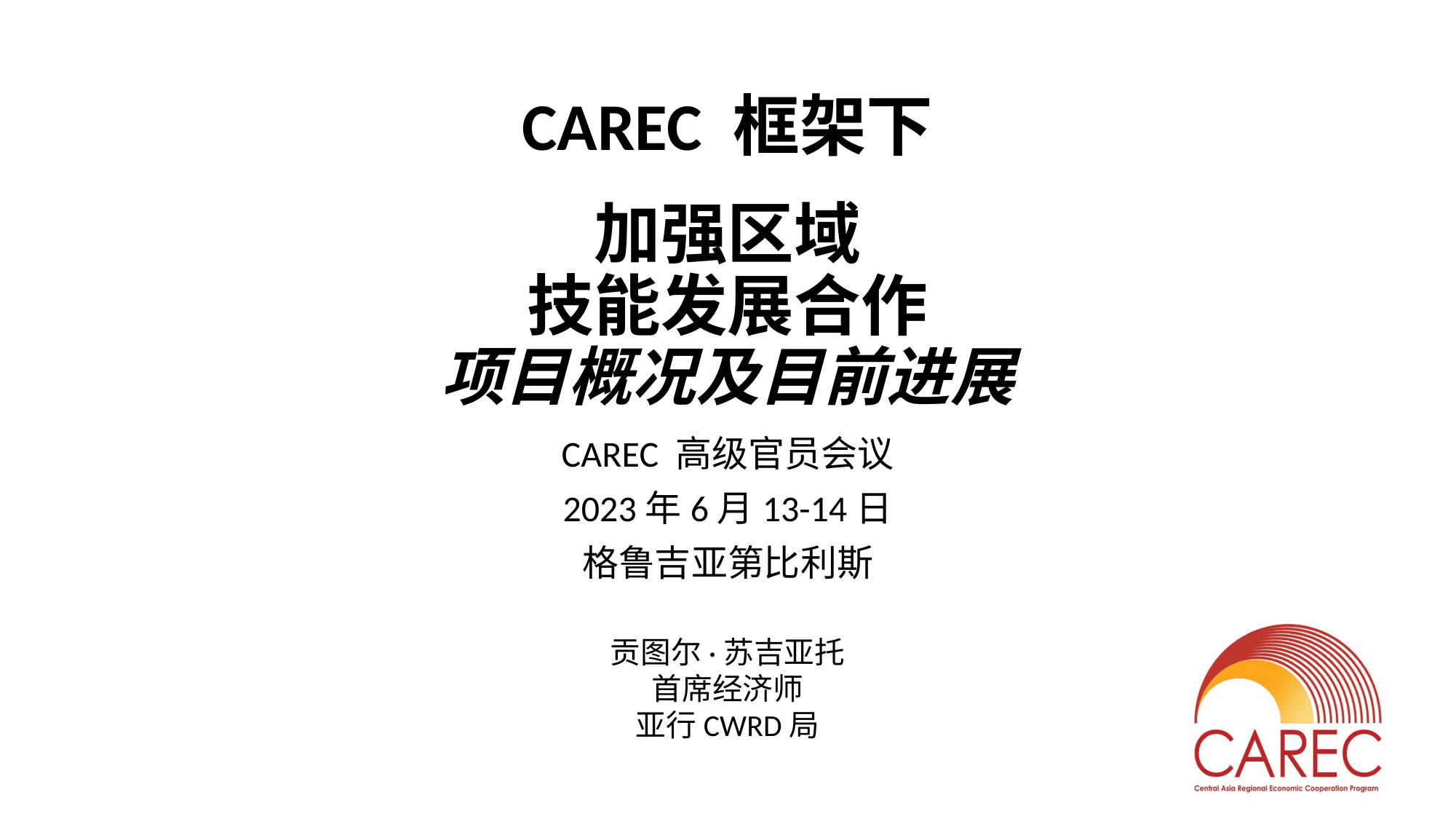

# CAREC 框架下 33下 加强区域 技能发展合作 项目概况及目前进展
CAREC 高级官员会议
2023年6月13-14日
格鲁吉亚第比利斯

贡图尔·苏吉亚托
首席经济师
亚行CWRD局